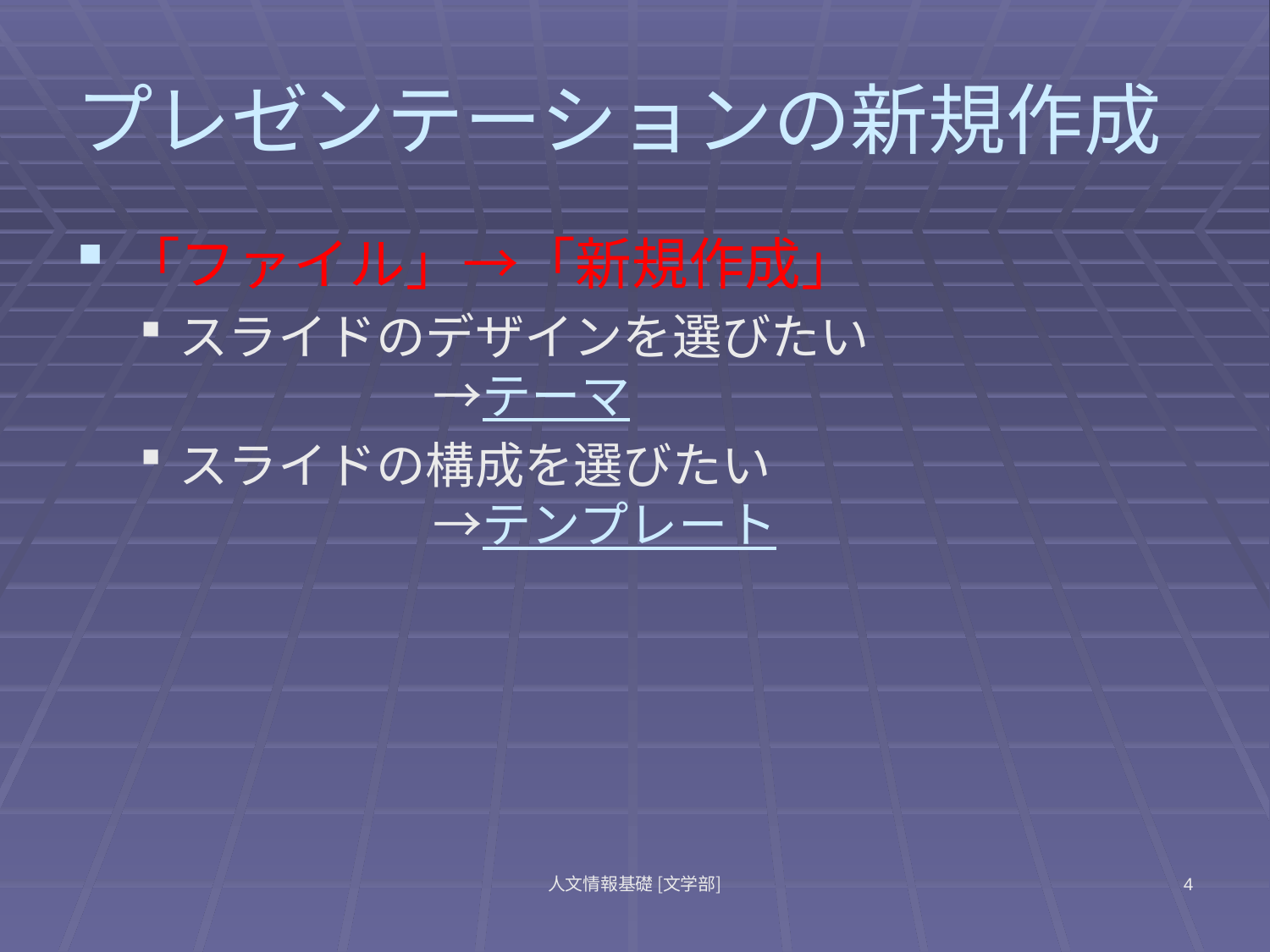

# プレゼンテーションの新規作成
「ファイル」→「新規作成」
スライドのデザインを選びたい
		→テーマ
スライドの構成を選びたい
		→テンプレート
人文情報基礎 [文学部]
4